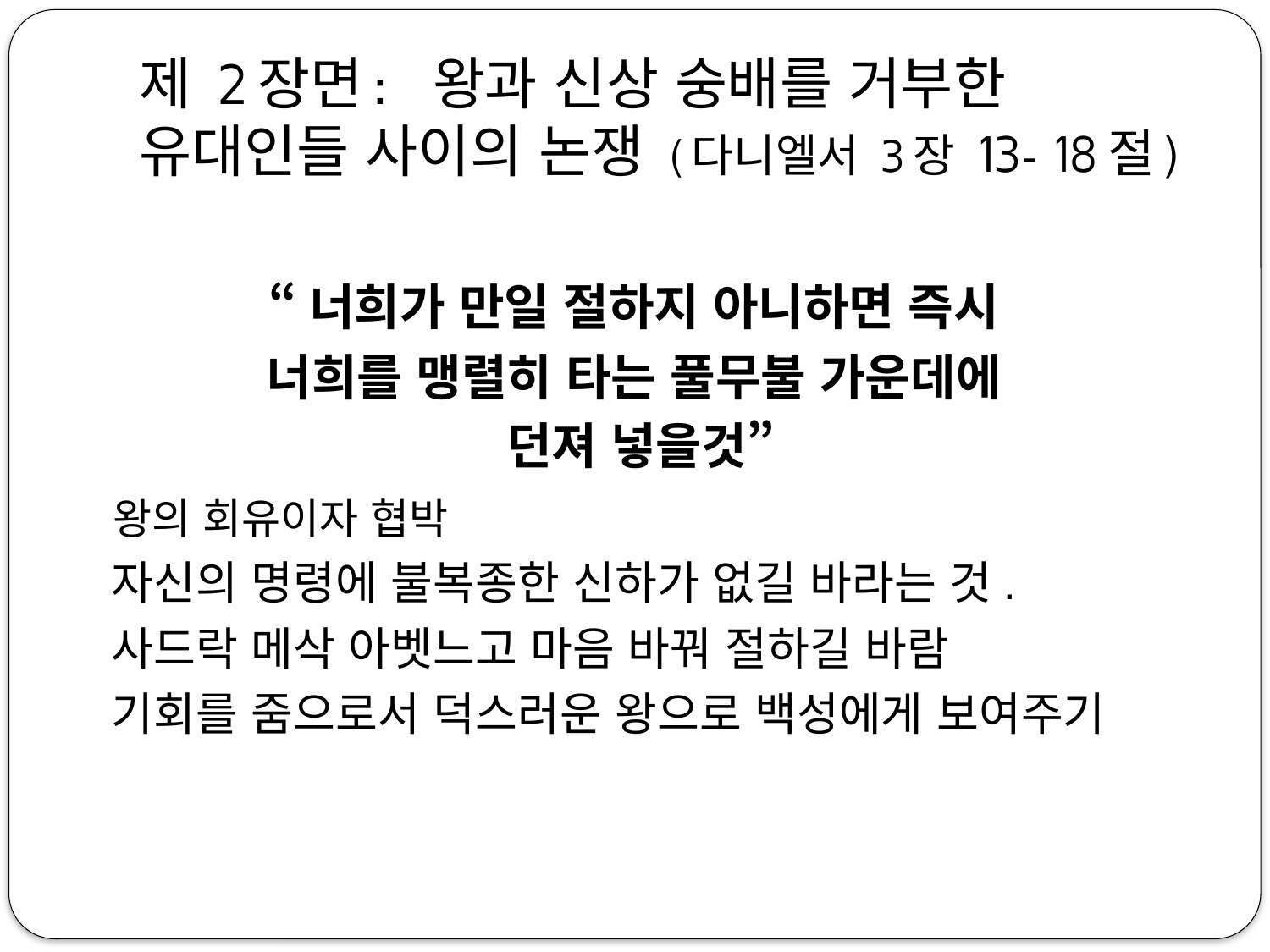

# 제 2장면:  왕과 신상 숭배를 거부한 유대인들 사이의 논쟁 (다니엘서 3장 13- 18절)

“너희가 만일 절하지 아니하면 즉시
너희를 맹렬히 타는 풀무불 가운데에
던져 넣을것”
 왕의 회유이자 협박
 자신의 명령에 불복종한 신하가 없길 바라는 것.
 사드락 메삭 아벳느고 마음 바꿔 절하길 바람
 기회를 줌으로서 덕스러운 왕으로 백성에게 보여주기